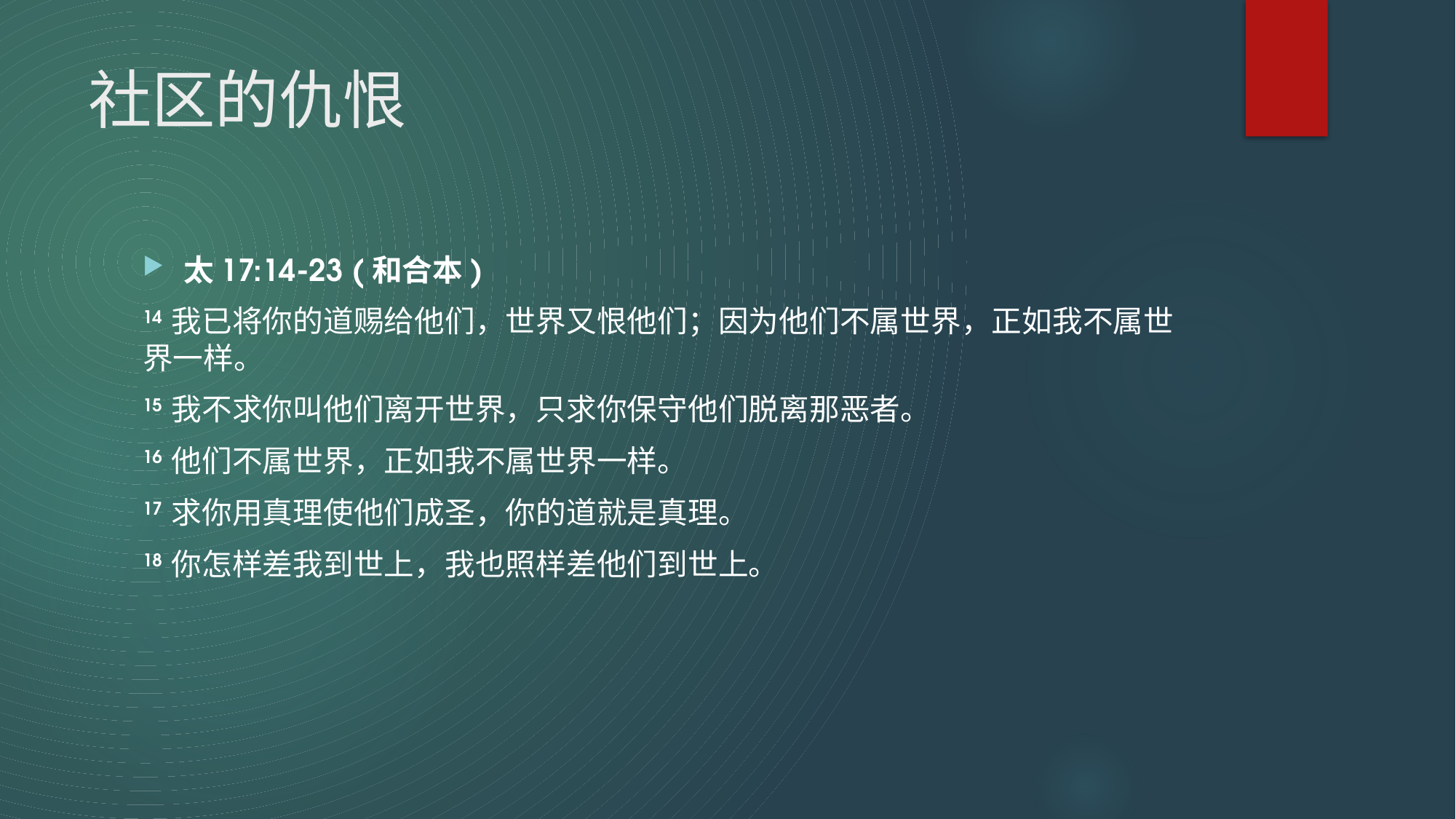

# 社区的仇恨
太17:14-23 (和合本)
14 我已将你的道赐给他们，世界又恨他们；因为他们不属世界，正如我不属世界一样。
15 我不求你叫他们离开世界，只求你保守他们脱离那恶者。
16 他们不属世界，正如我不属世界一样。
17 求你用真理使他们成圣，你的道就是真理。
18 你怎样差我到世上，我也照样差他们到世上。